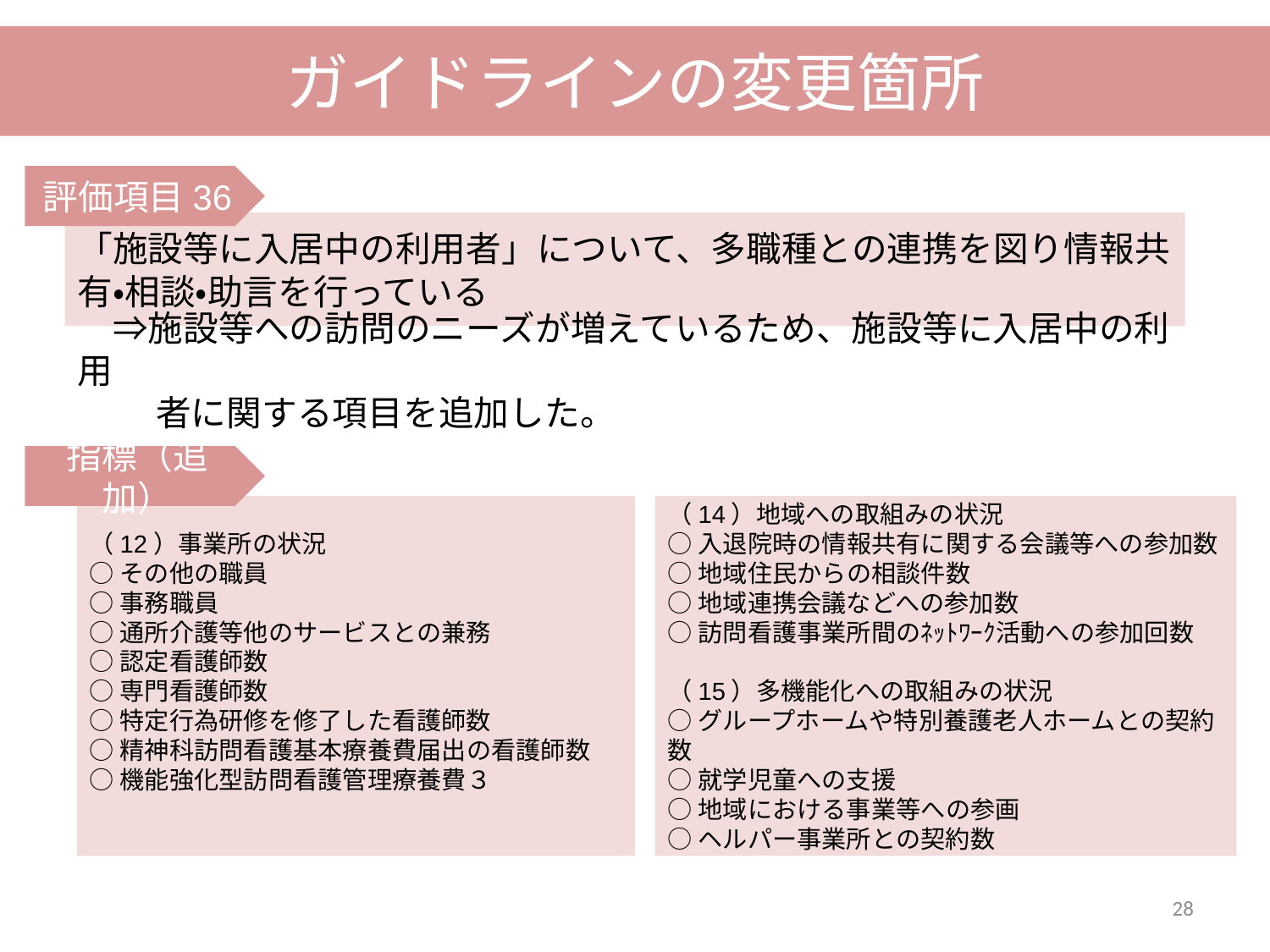

ガイドラインの変更箇所
評価項目36
「施設等に入居中の利用者」について、多職種との連携を図り情報共有・相談・助言を行っている
　⇒施設等への訪問のニーズが増えているため、施設等に入居中の利用
　　 者に関する項目を追加した。
指標（追加）
（12）事業所の状況
○その他の職員
○事務職員
○通所介護等他のサービスとの兼務
○認定看護師数
○専門看護師数
○特定行為研修を修了した看護師数
○精神科訪問看護基本療養費届出の看護師数
○機能強化型訪問看護管理療養費３

（14）地域への取組みの状況
○入退院時の情報共有に関する会議等への参加数
○地域住民からの相談件数
○地域連携会議などへの参加数
○訪問看護事業所間のﾈｯﾄﾜｰｸ活動への参加回数

（15）多機能化への取組みの状況
○グループホームや特別養護老人ホームとの契約数
○就学児童への支援
○地域における事業等への参画
○ヘルパー事業所との契約数
28